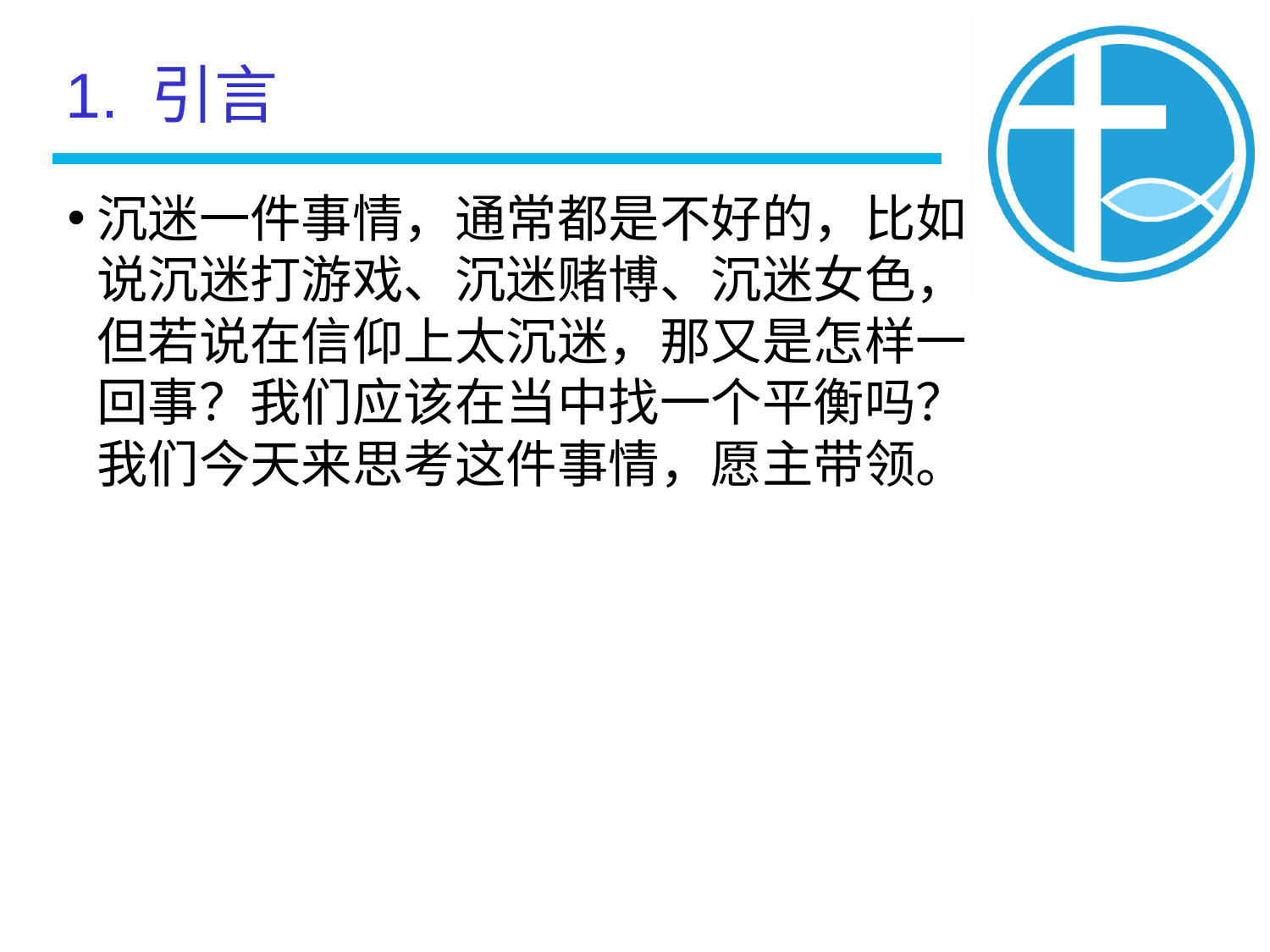

1. 引言
沉迷一件事情，通常都是不好的，比如说沉迷打游戏、沉迷赌博、沉迷女色，但若说在信仰上太沉迷，那又是怎样一回事？我们应该在当中找一个平衡吗？我们今天来思考这件事情，愿主带领。